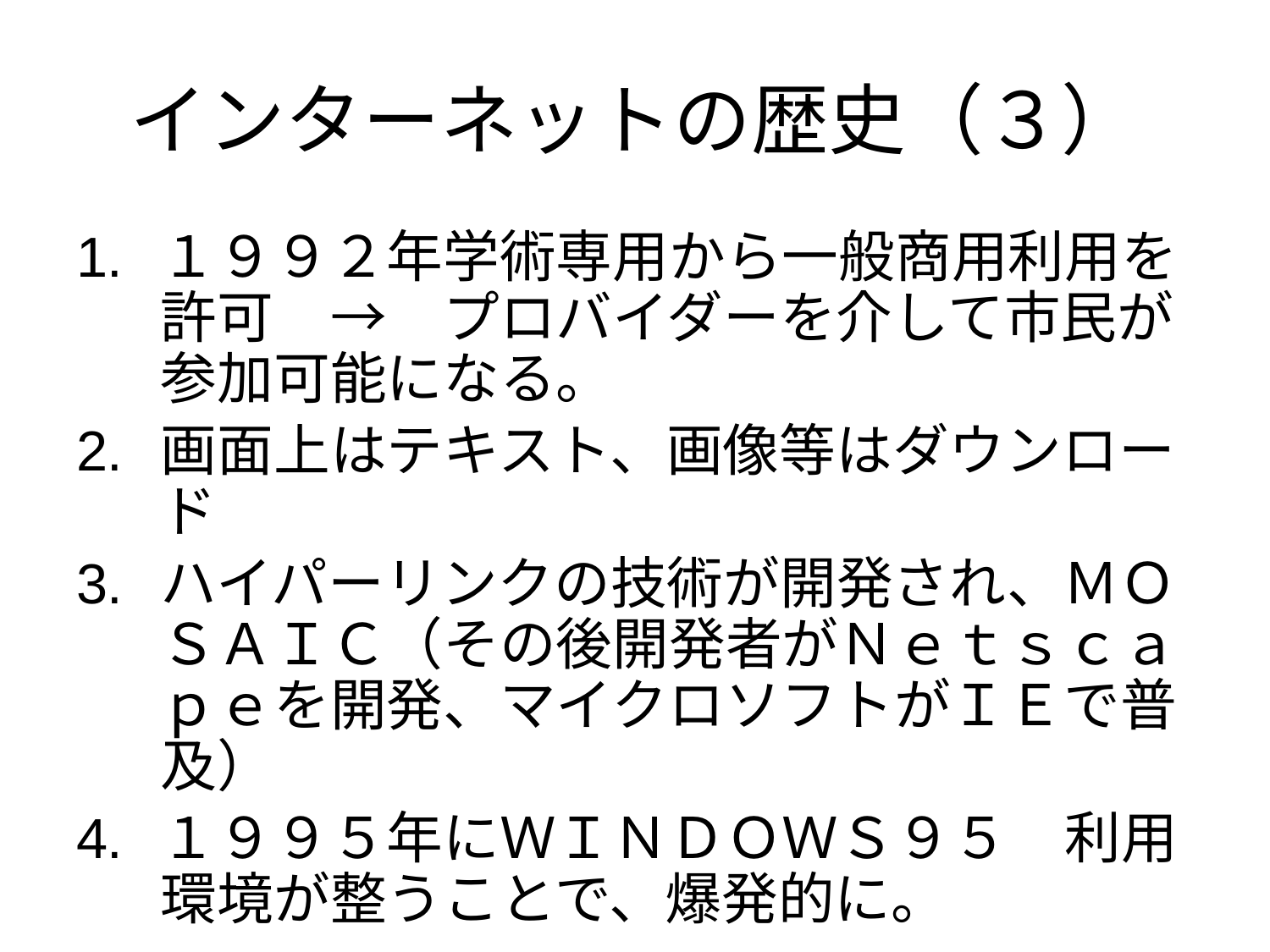

# インターネットの歴史（３）
１９９２年学術専用から一般商用利用を許可　→　プロバイダーを介して市民が参加可能になる。
画面上はテキスト、画像等はダウンロード
ハイパーリンクの技術が開発され、ＭＯＳＡＩＣ（その後開発者がＮｅｔｓｃａｐｅを開発、マイクロソフトがＩＥで普及）
１９９５年にＷＩＮＤＯＷＳ９５　利用環境が整うことで、爆発的に。